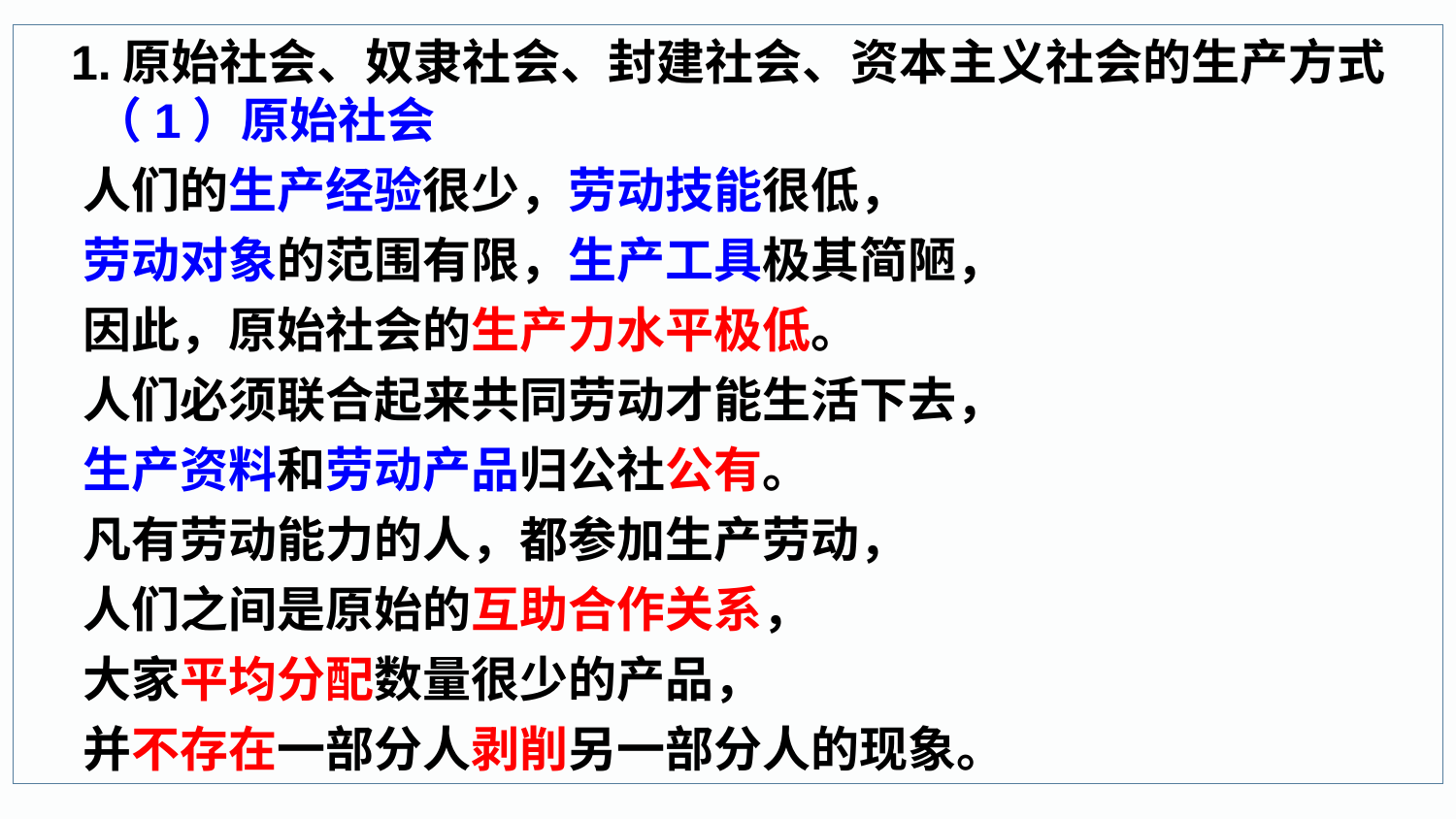

1.原始社会、奴隶社会、封建社会、资本主义社会的生产方式
     （1）原始社会
    人们的生产经验很少，劳动技能很低，
    劳动对象的范围有限，生产工具极其简陋，
    因此，原始社会的生产力水平极低。
    人们必须联合起来共同劳动才能生活下去，
    生产资料和劳动产品归公社公有。
    凡有劳动能力的人，都参加生产劳动，
    人们之间是原始的互助合作关系，
    大家平均分配数量很少的产品，
    并不存在一部分人剥削另一部分人的现象。